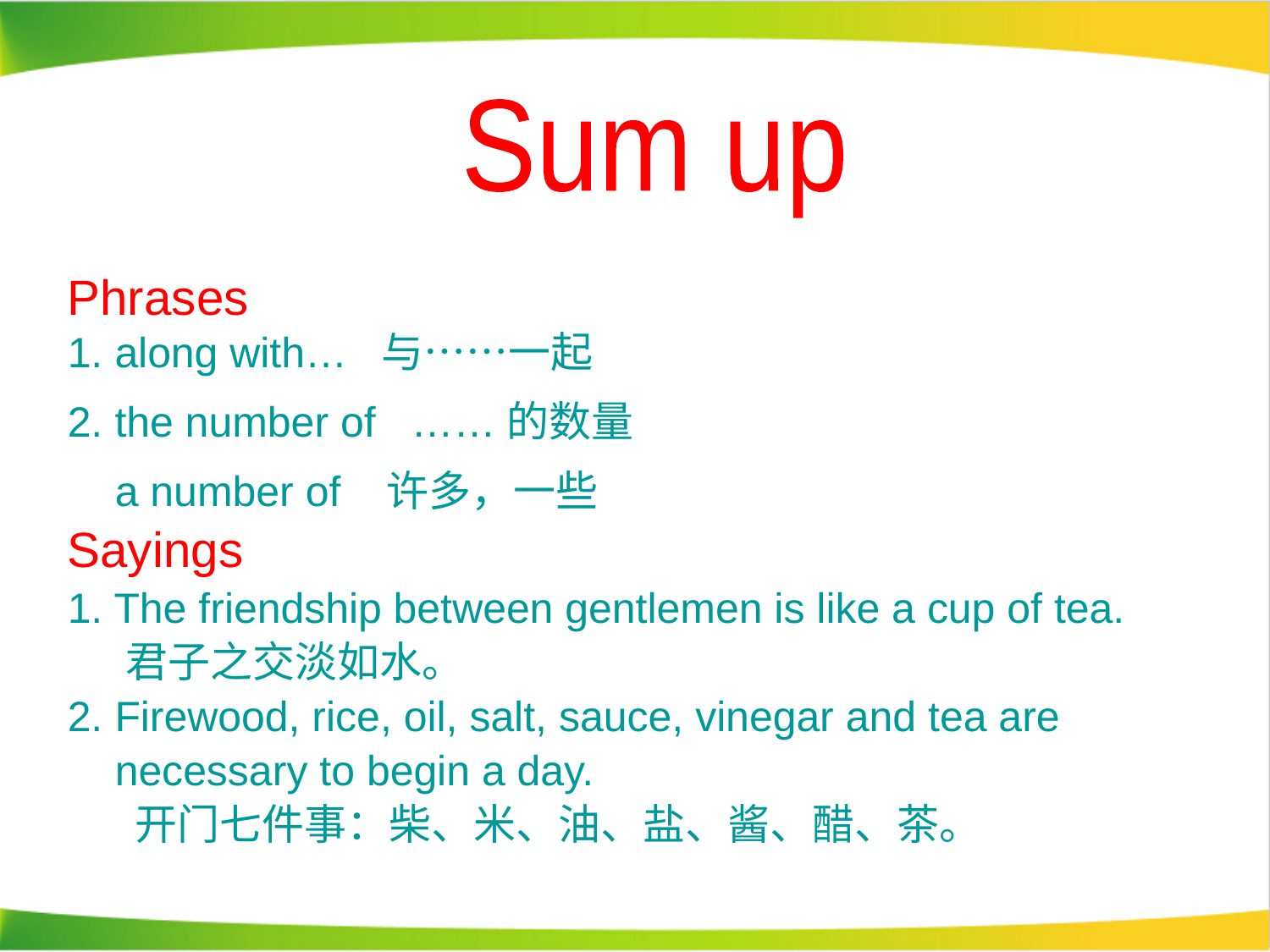

Sum up
Phrases
1. along with…  与……一起
2. the number of   ……的数量
    a number of   许多，一些
Sayings
1. The friendship between gentlemen is like a cup of tea.
     君子之交淡如水。
2. Firewood, rice, oil, salt, sauce, vinegar and tea are
    necessary to begin a day.
      开门七件事：柴、米、油、盐、酱、醋、茶。